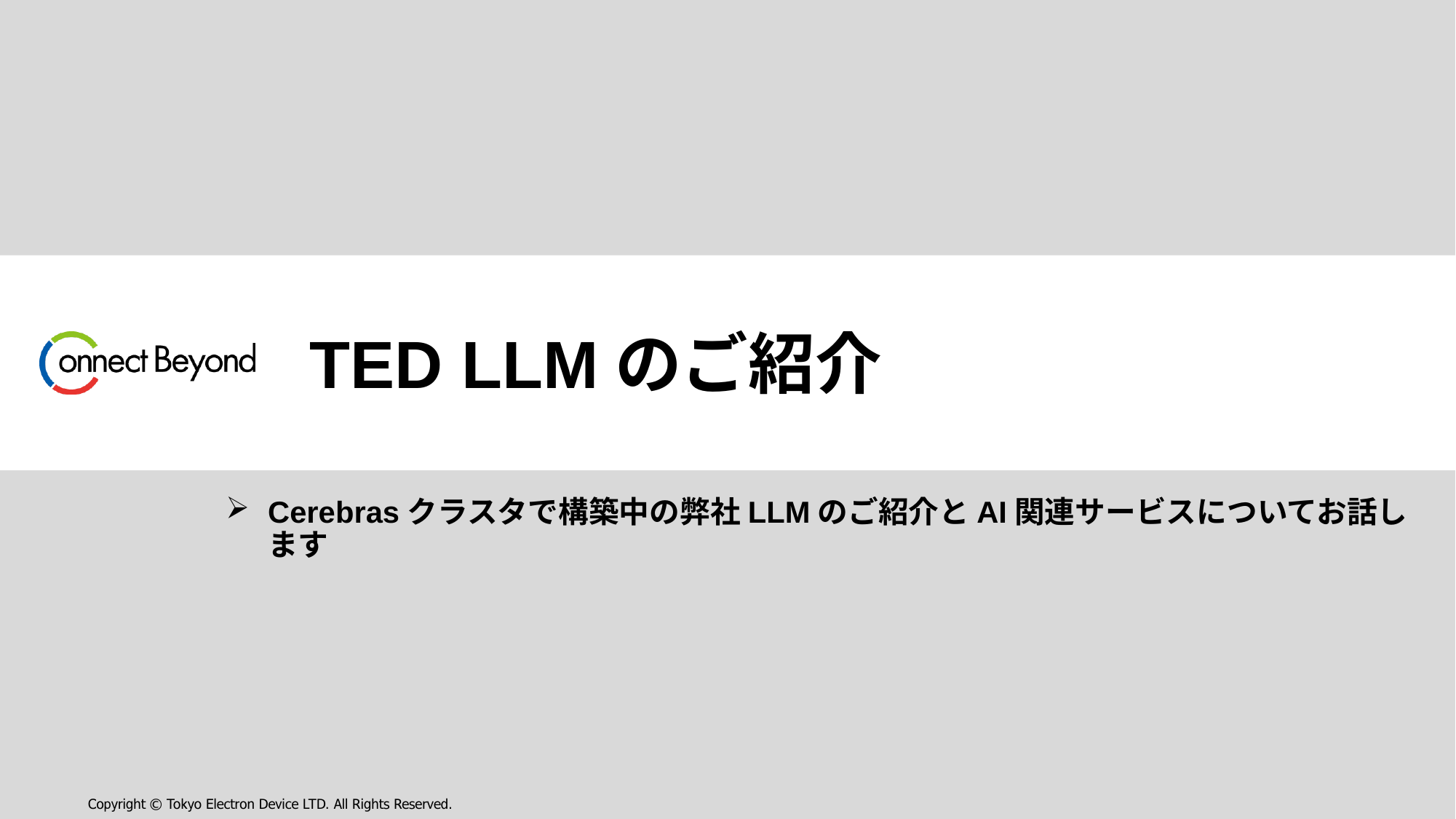

# TED LLMのご紹介
Cerebrasクラスタで構築中の弊社LLMのご紹介とAI関連サービスについてお話します